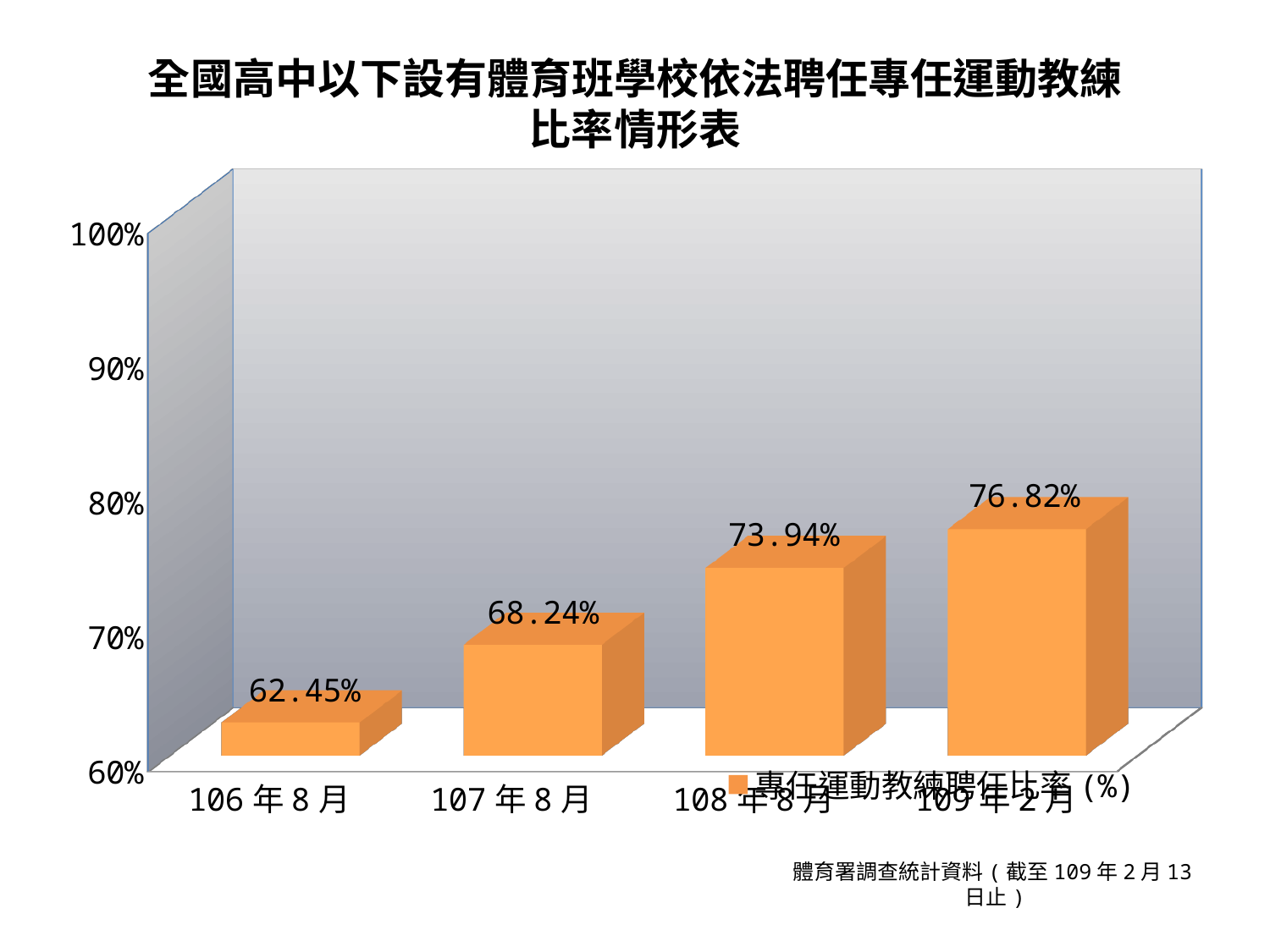

全國高中以下設有體育班學校依法聘任專任運動教練比率情形表

[unsupported chart]

體育署調查統計資料(截至109年2月13日止)